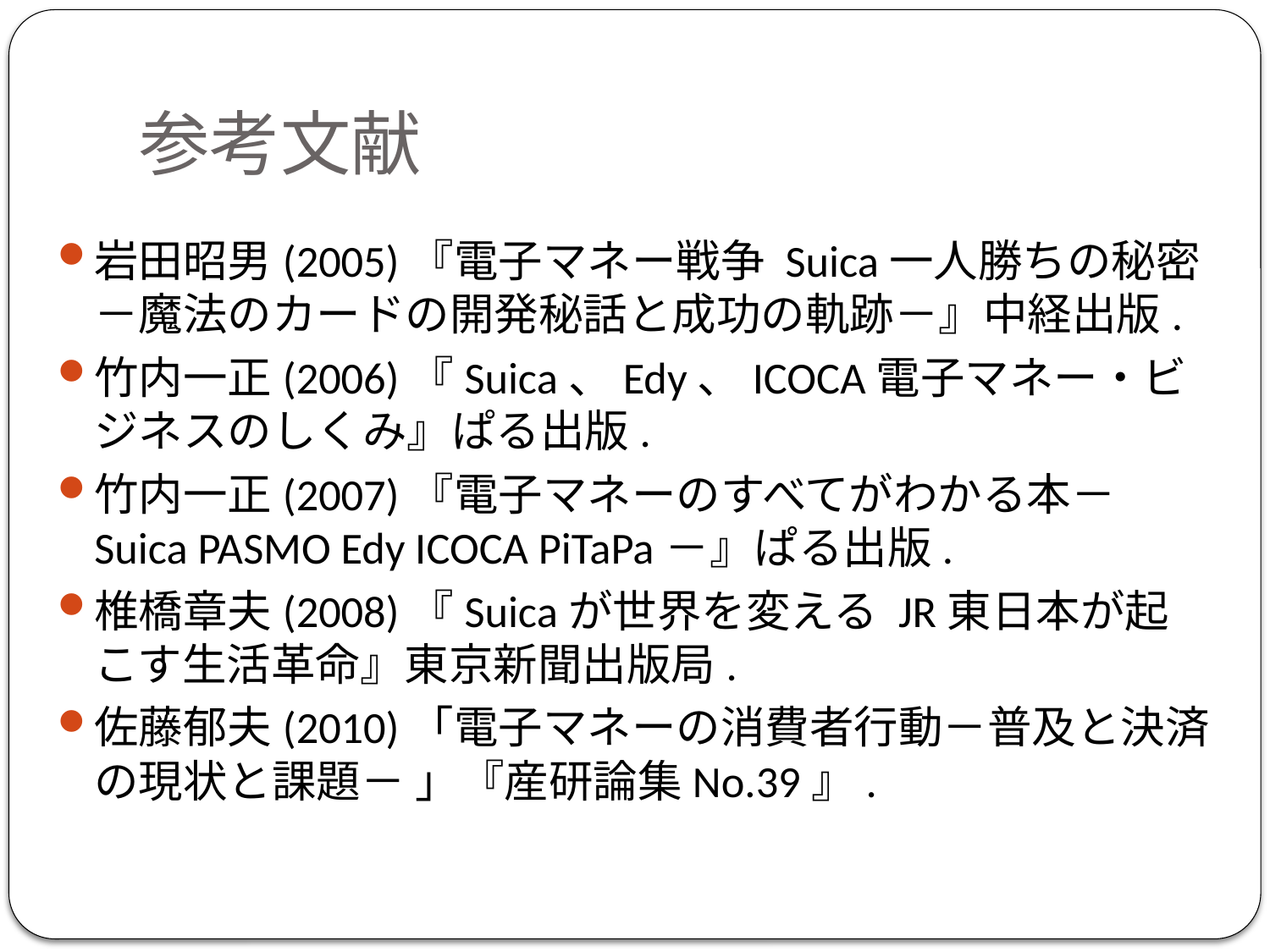

# 参考文献
岩田昭男(2005)『電子マネー戦争 Suica一人勝ちの秘密－魔法のカードの開発秘話と成功の軌跡－』中経出版.
竹内一正(2006)『Suica、Edy、ICOCA電子マネー・ビジネスのしくみ』ぱる出版.
竹内一正(2007)『電子マネーのすべてがわかる本－Suica PASMO Edy ICOCA PiTaPa－』ぱる出版.
椎橋章夫(2008)『Suicaが世界を変える JR東日本が起こす生活革命』東京新聞出版局.
佐藤郁夫(2010)「電子マネーの消費者行動－普及と決済の現状と課題－ 」『産研論集No.39』.